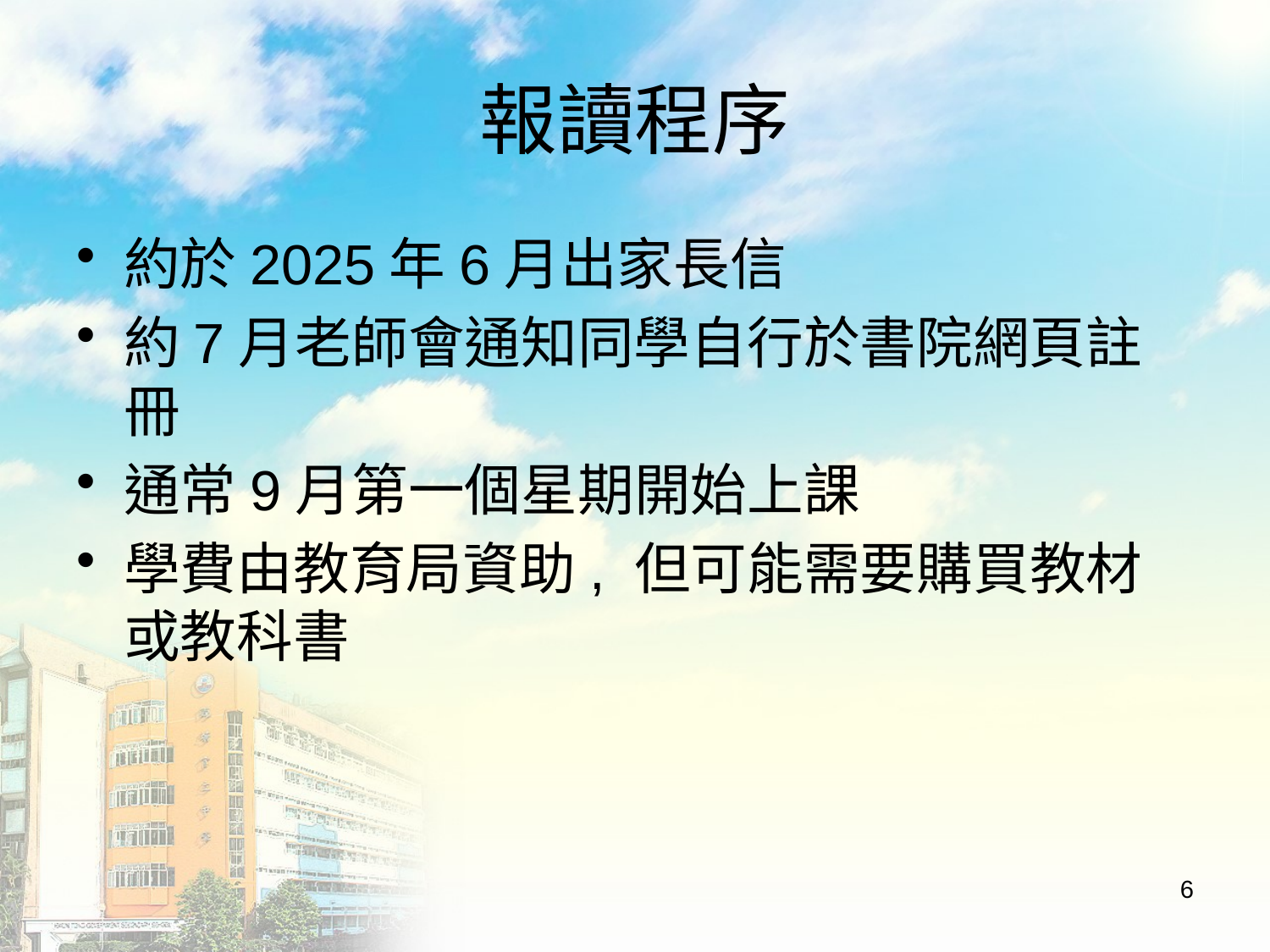

# 報讀程序
約於2025年6月出家長信
約7月老師會通知同學自行於書院網頁註冊
通常9月第一個星期開始上課
學費由教育局資助, 但可能需要購買教材或教科書
6